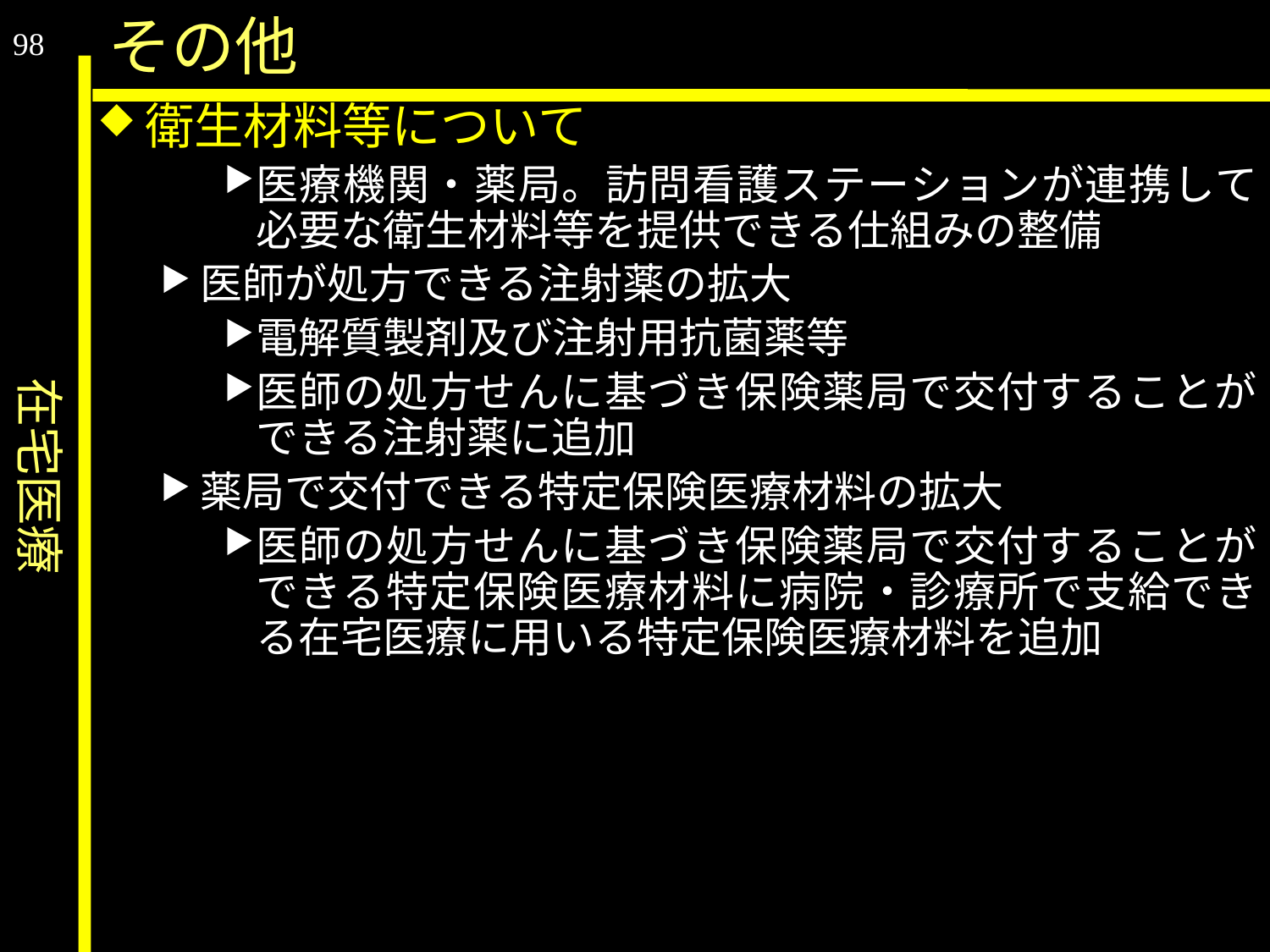

在宅医療
その他
98

衛生材料等について
医療機関・薬局。訪問看護ステーションが連携して必要な衛生材料等を提供できる仕組みの整備
医師が処方できる注射薬の拡大
電解質製剤及び注射用抗菌薬等
医師の処方せんに基づき保険薬局で交付することができる注射薬に追加
薬局で交付できる特定保険医療材料の拡大
医師の処方せんに基づき保険薬局で交付することができる特定保険医療材料に病院・診療所で支給できる在宅医療に用いる特定保険医療材料を追加